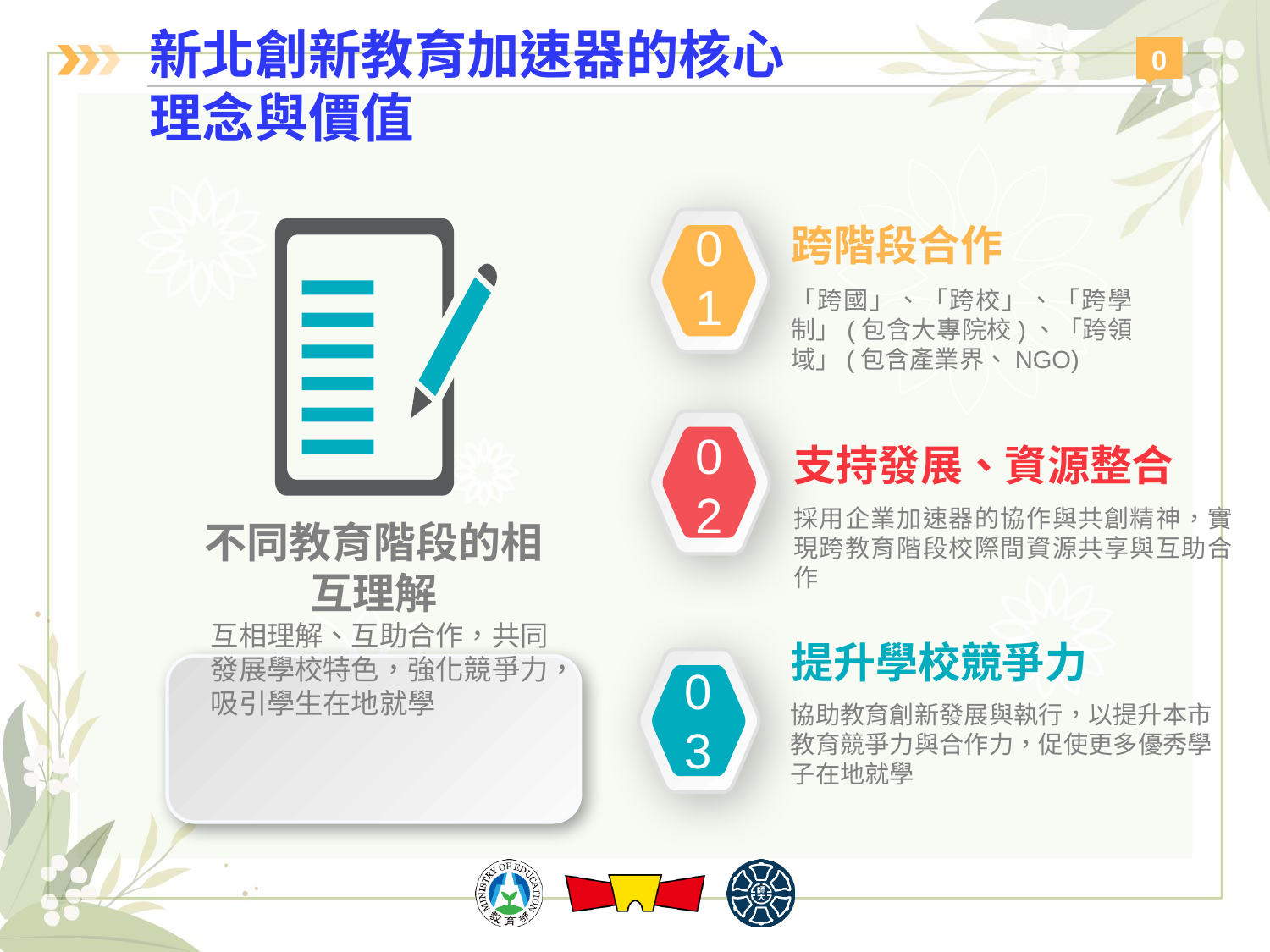

新北創新教育加速器的核心理念與價值

07

01
跨階段合作
「跨國」、「跨校」、「跨學制」(包含大專院校)、「跨領域」(包含產業界、NGO)

02
支持發展、資源整合
採用企業加速器的協作與共創精神，實現跨教育階段校際間資源共享與互助合作
不同教育階段的相互理解
互相理解、互助合作，共同發展學校特色，強化競爭力，吸引學生在地就學
提升學校競爭力
協助教育創新發展與執行，以提升本市教育競爭力與合作力，促使更多優秀學子在地就學

03